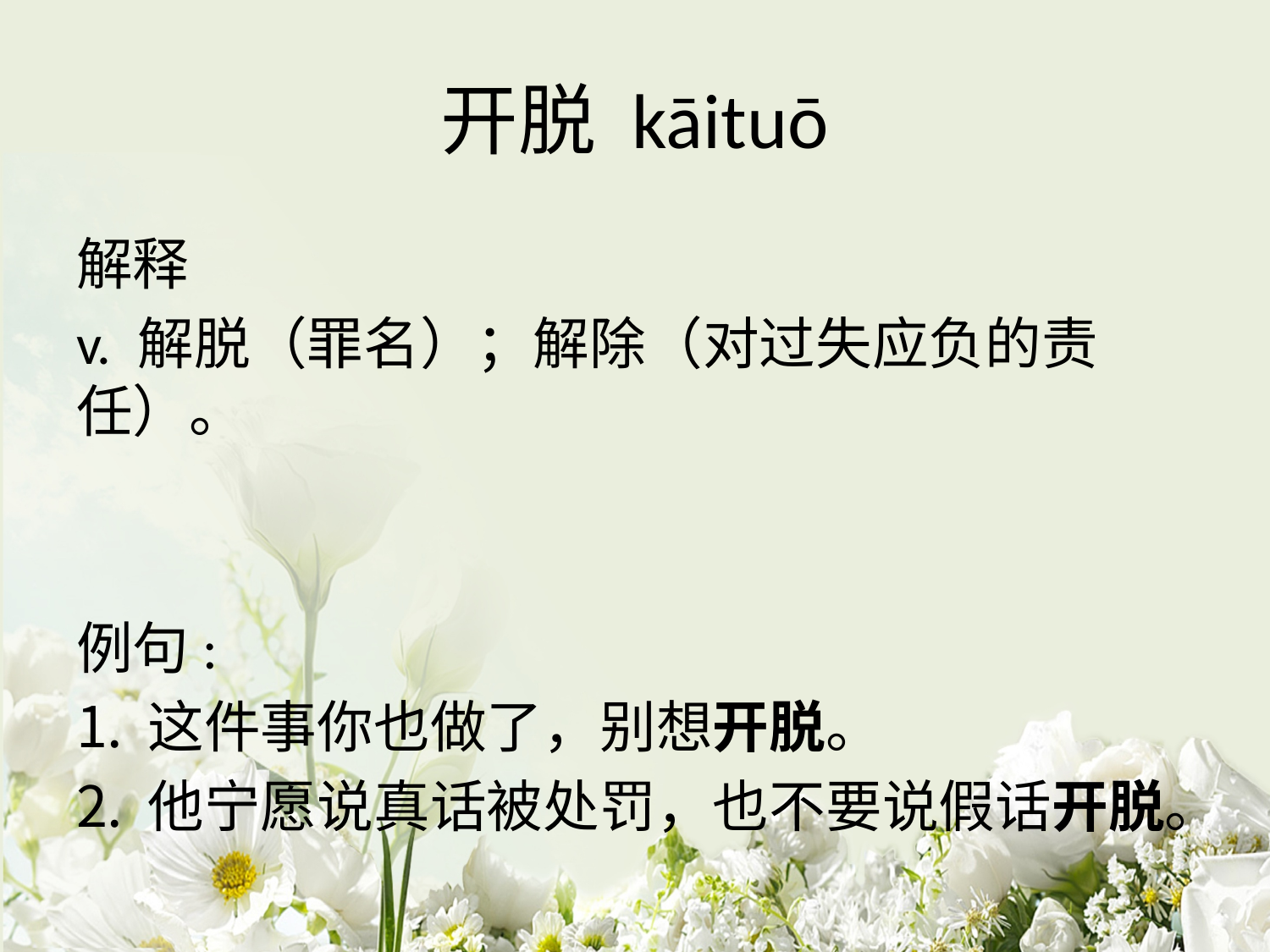

# 开脱 kāituō
解释
v. 解脱（罪名）；解除（对过失应负的责任）。

例句:
这件事你也做了，别想开脱。
他宁愿说真话被处罚，也不要说假话开脱。